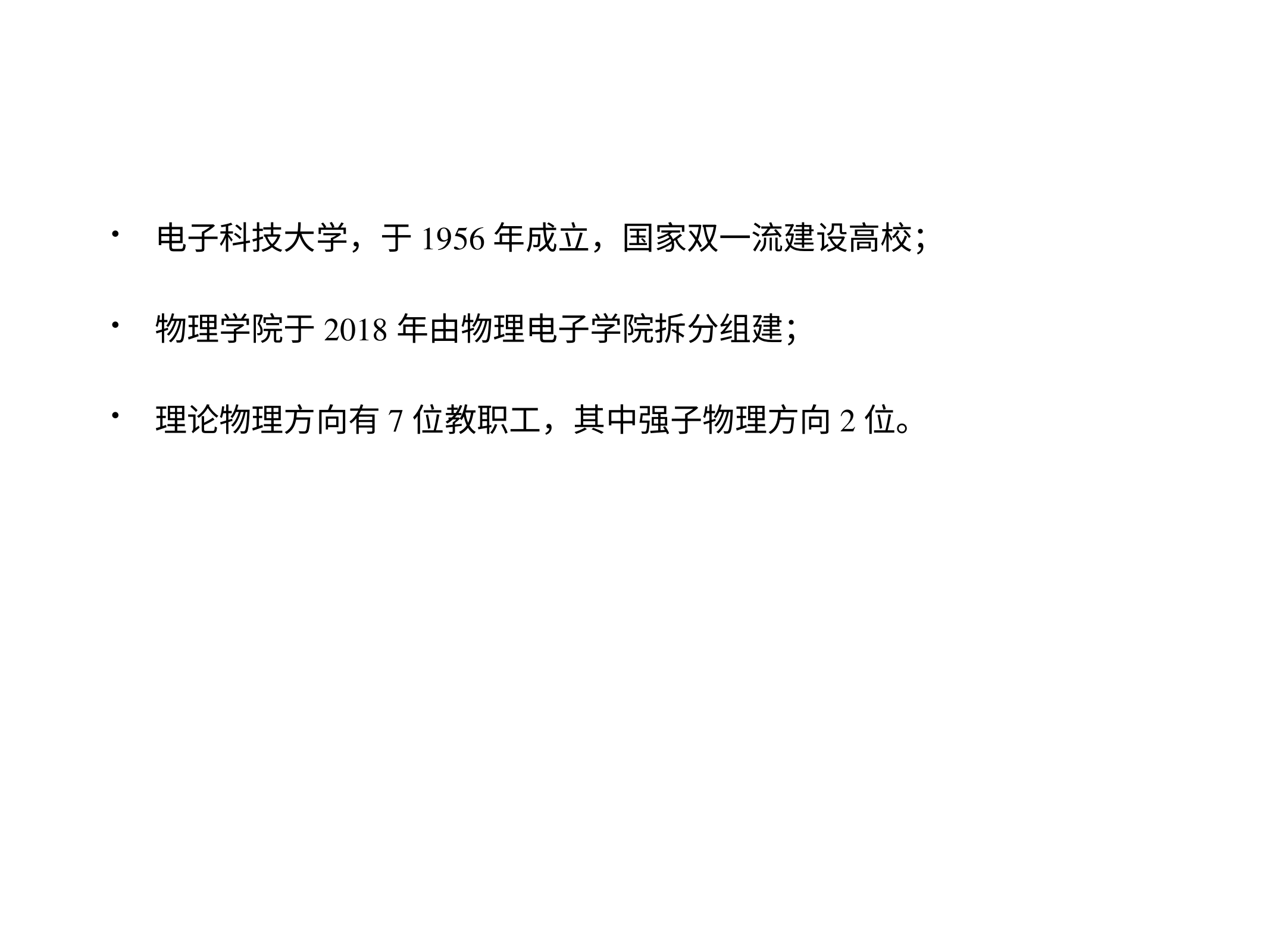

电子科技大学，于1956年成立，国家双一流建设高校；
物理学院于2018年由物理电子学院拆分组建；
理论物理方向有7位教职工，其中强子物理方向2位。
2